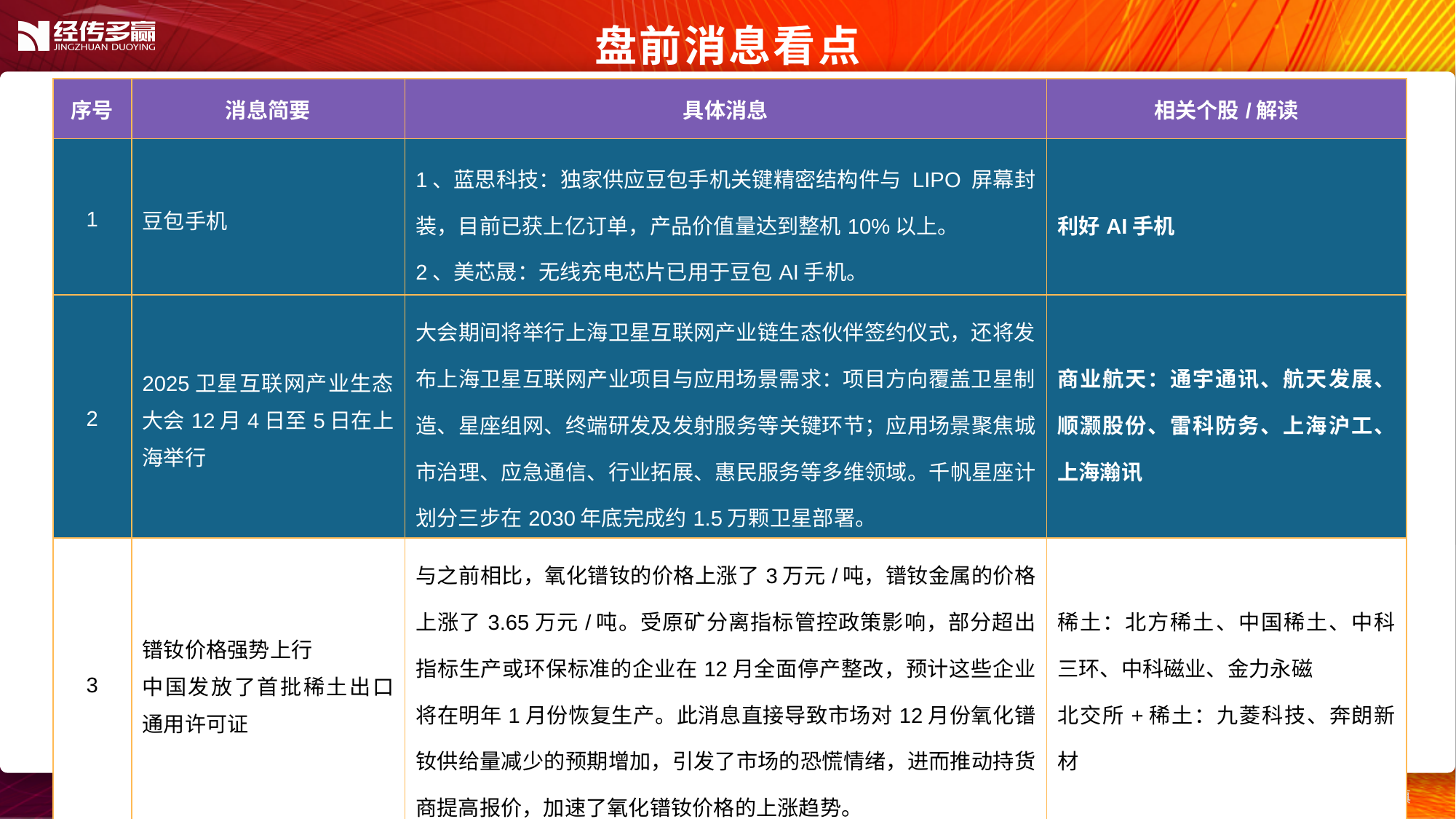

盘前消息看点
| 序号 | 消息简要 | 具体消息 | 相关个股/解读 |
| --- | --- | --- | --- |
| 1 | 豆包手机 | 1、蓝思科技：独家供应豆包手机关键精密结构件与 LIPO 屏幕封装，目前已获上亿订单，产品价值量达到整机10%以上。 2、美芯晟：无线充电芯片已用于豆包AI手机。 | 利好AI手机 |
| 2 | 2025卫星互联网产业生态大会12月4日至5日在上海举行 | 大会期间将举行上海卫星互联网产业链生态伙伴签约仪式，还将发布上海卫星互联网产业项目与应用场景需求：项目方向覆盖卫星制造、星座组网、终端研发及发射服务等关键环节；应用场景聚焦城市治理、应急通信、行业拓展、惠民服务等多维领域。千帆星座计划分三步在2030年底完成约1.5万颗卫星部署。 | 商业航天：通宇通讯、航天发展、顺灏股份、雷科防务、上海沪工、上海瀚讯 |
| 3 | 镨钕价格强势上行 中国发放了首批稀土出口通用许可证 | 与之前相比，氧化镨钕的价格上涨了3万元/吨，镨钕金属的价格上涨了3.65万元/吨。受原矿分离指标管控政策影响，部分超出指标生产或环保标准的企业在12月全面停产整改，预计这些企业将在明年1月份恢复生产。此消息直接导致市场对12月份氧化镨钕供给量减少的预期增加，引发了市场的恐慌情绪，进而推动持货商提高报价，加速了氧化镨钕价格的上涨趋势。 | 稀土：北方稀土、中国稀土、中科三环、中科磁业、金力永磁 北交所+稀土：九菱科技、奔朗新材 |
| 4 |  |  |  |
| 5 |  |  |  |